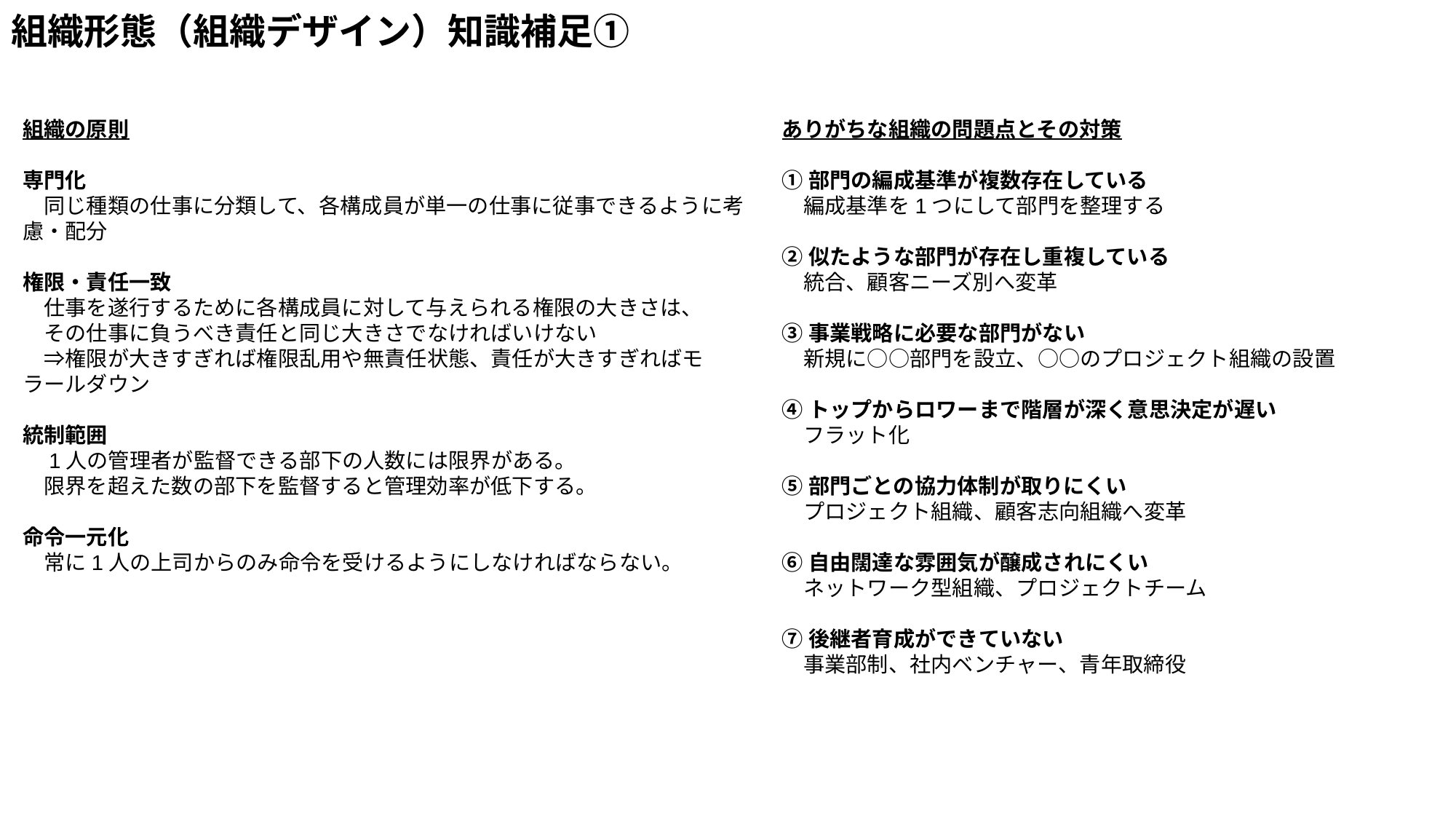

# 組織形態（組織デザイン）知識補足①
ありがちな組織の問題点とその対策
組織の原則
専門化
　同じ種類の仕事に分類して、各構成員が単一の仕事に従事できるように考慮・配分

権限・責任一致
　仕事を遂行するために各構成員に対して与えられる権限の大きさは、
　その仕事に負うべき責任と同じ大きさでなければいけない
　⇒権限が大きすぎれば権限乱用や無責任状態、責任が大きすぎればモラールダウン

統制範囲
　1人の管理者が監督できる部下の人数には限界がある。
　限界を超えた数の部下を監督すると管理効率が低下する。

命令一元化
　常に1人の上司からのみ命令を受けるようにしなければならない。
①部門の編成基準が複数存在している
　編成基準を1つにして部門を整理する

②似たような部門が存在し重複している
　統合、顧客ニーズ別へ変革

③事業戦略に必要な部門がない
　新規に○○部門を設立、○○のプロジェクト組織の設置

④トップからロワーまで階層が深く意思決定が遅い
　フラット化

⑤部門ごとの協力体制が取りにくい
　プロジェクト組織、顧客志向組織へ変革

⑥自由闊達な雰囲気が醸成されにくい
　ネットワーク型組織、プロジェクトチーム

⑦後継者育成ができていない
　事業部制、社内ベンチャー、青年取締役